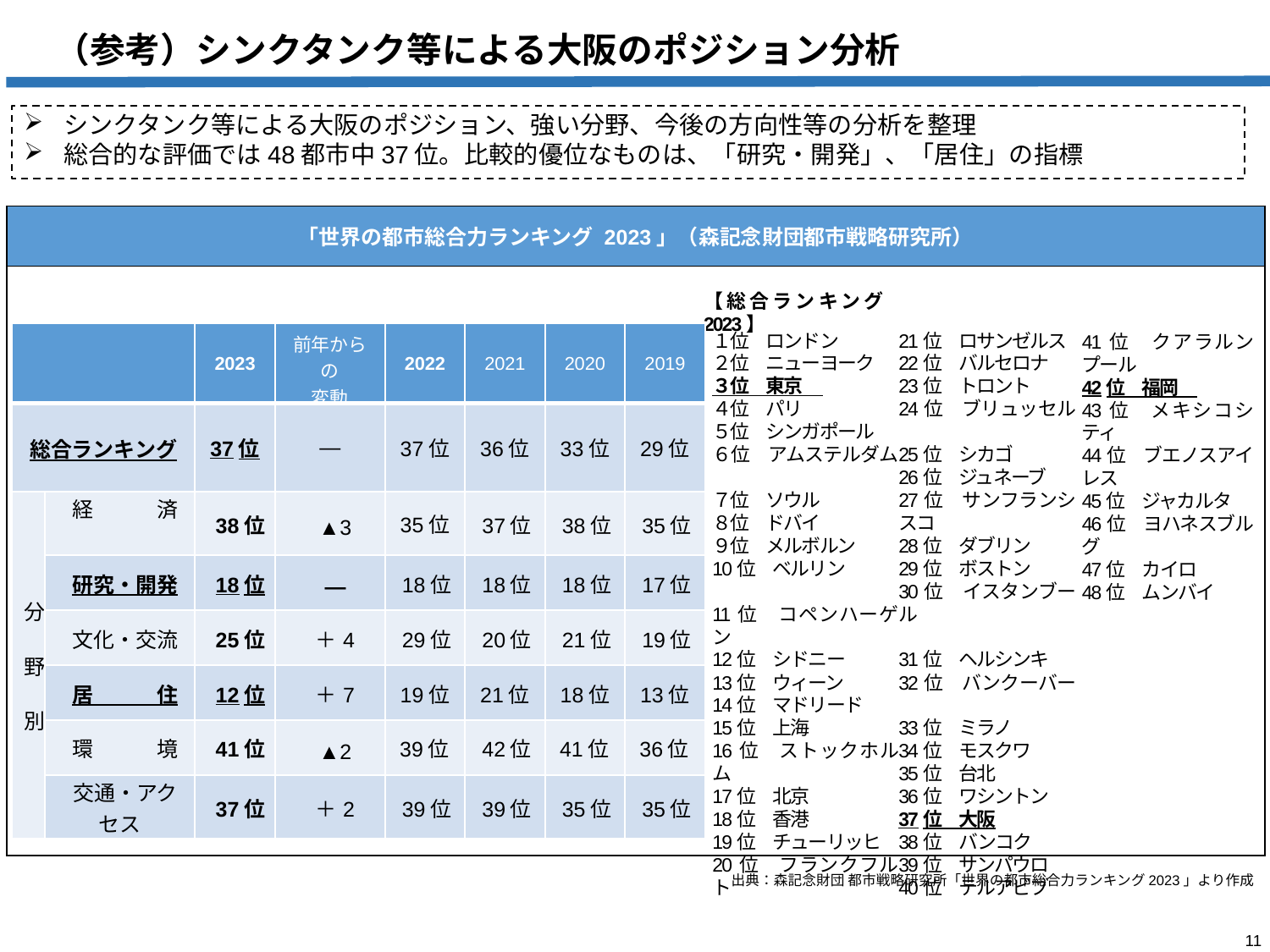

（参考）シンクタンク等による大阪のポジション分析
シンクタンク等による大阪のポジション、強い分野、今後の方向性等の分析を整理
総合的な評価では48都市中37位。比較的優位なものは、「研究・開発」、「居住」の指標

| 「世界の都市総合力ランキング 2023」（森記念財団都市戦略研究所） |
| --- |
|  |
【総合ランキング2023】
１位　ロンドン
２位　ニューヨーク
３位　東京
４位　パリ
５位　シンガポール
６位　アムステルダム
７位　ソウル
８位　ドバイ
９位　メルボルン
10位　ベルリン

11位　コペンハーゲン
12位　シドニー
13位　ウィーン
14位　マドリード
15位　上海
16位　ストックホルム
17位　北京
18位　香港
19位　チューリッヒ
20位　フランクフルト
21位　ロサンゼルス
22位　バルセロナ
23位　トロント
24位　ブリュッセル
25位　シカゴ
26位　ジュネーブ
27位　サンフランシスコ
28位　ダブリン
29位　ボストン
30位　イスタンブール

31位　ヘルシンキ
32位　バンクーバー
33位　ミラノ
34位　モスクワ
35位　台北
36位　ワシントン
37位　大阪
38位　バンコク
39位　サンパウロ
40位　テルアビブ
41位　クアラルンプール
42位　福岡
43位　メキシコシティ
44位　ブエノスアイレス
45位　ジャカルタ
46位　ヨハネスブルグ
47位　カイロ
48位　ムンバイ
|  |  | 2023 | 前年からの 変動 | 2022 | 2021 | 2020 | 2019 |
| --- | --- | --- | --- | --- | --- | --- | --- |
| 総合ランキング |  | 37位 | ― | 37位 | 36位 | 33位 | 29位 |
| 分 野 別 | 経　　　済 | 38位 | ▲3 | 35位 | 37位 | 38位 | 35位 |
|  | 研究・開発 | 18位 | ― | 18位 | 18位 | 18位 | 17位 |
|  | 文化・交流 | 25位 | ＋4 | 29位 | 20位 | 21位 | 19位 |
|  | 居　　　住 | 12位 | ＋7 | 19位 | 21位 | 18位 | 13位 |
|  | 環　　　境 | 41位 | ▲2 | 39位 | 42位 | 41位 | 36位 |
|  | 交通・アクセス | 37位 | ＋2 | 39位 | 39位 | 35位 | 35位 |
出典：森記念財団 都市戦略研究所「世界の都市総合力ランキング2023」より作成
11